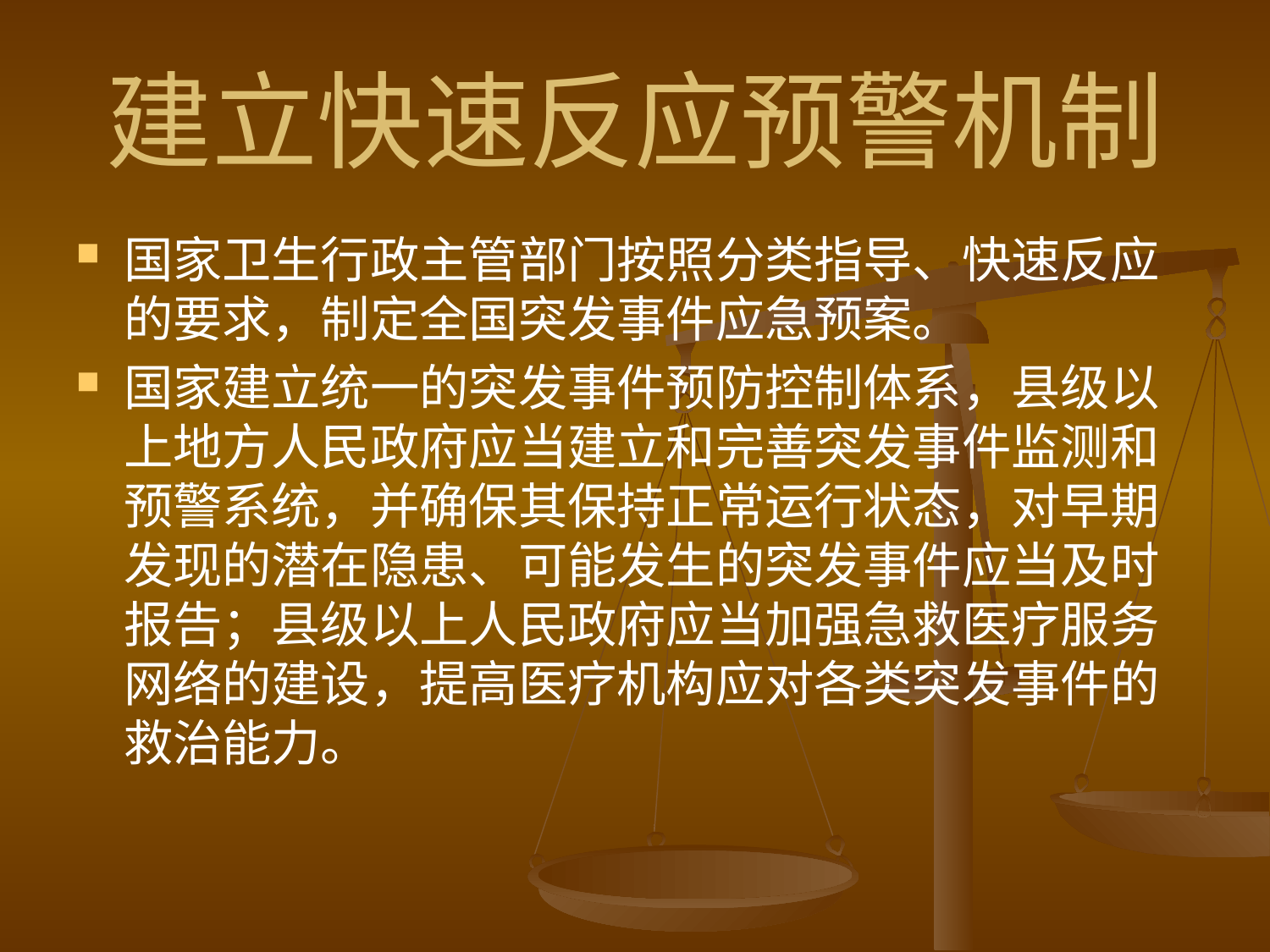

# 建立快速反应预警机制
国家卫生行政主管部门按照分类指导、快速反应的要求，制定全国突发事件应急预案。
国家建立统一的突发事件预防控制体系，县级以上地方人民政府应当建立和完善突发事件监测和预警系统，并确保其保持正常运行状态，对早期发现的潜在隐患、可能发生的突发事件应当及时报告；县级以上人民政府应当加强急救医疗服务网络的建设，提高医疗机构应对各类突发事件的救治能力。